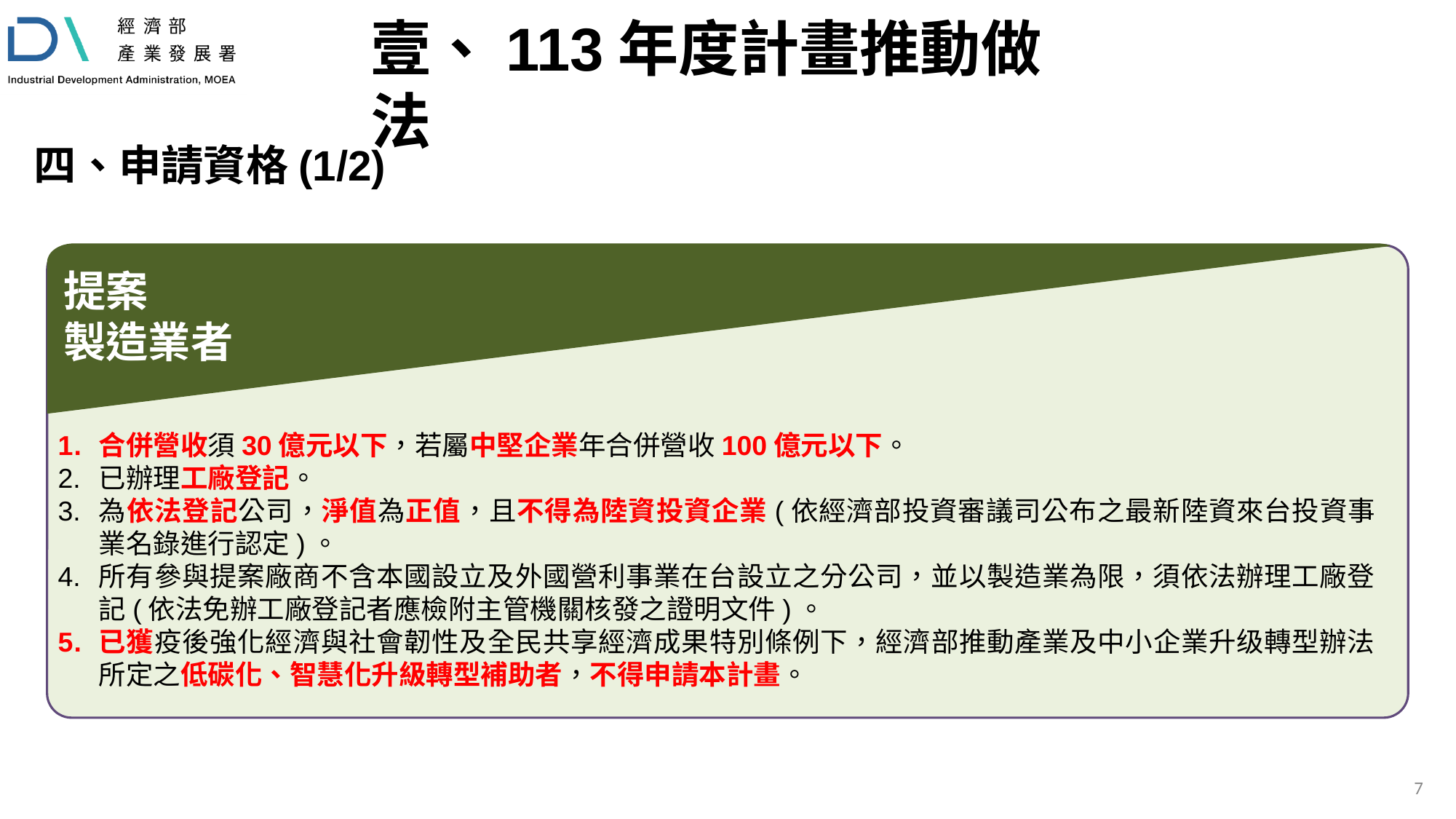

# 壹、113年度計畫推動做法
四、申請資格(1/2)

提案
製造業者
合併營收須30億元以下，若屬中堅企業年合併營收100億元以下。
已辦理工廠登記。
為依法登記公司，淨值為正值，且不得為陸資投資企業(依經濟部投資審議司公布之最新陸資來台投資事業名錄進行認定)。
所有參與提案廠商不含本國設立及外國營利事業在台設立之分公司，並以製造業為限，須依法辦理工廠登記(依法免辦工廠登記者應檢附主管機關核發之證明文件)。
已獲疫後強化經濟與社會韌性及全民共享經濟成果特別條例下，經濟部推動產業及中小企業升级轉型辦法所定之低碳化、智慧化升級轉型補助者，不得申請本計畫。

7